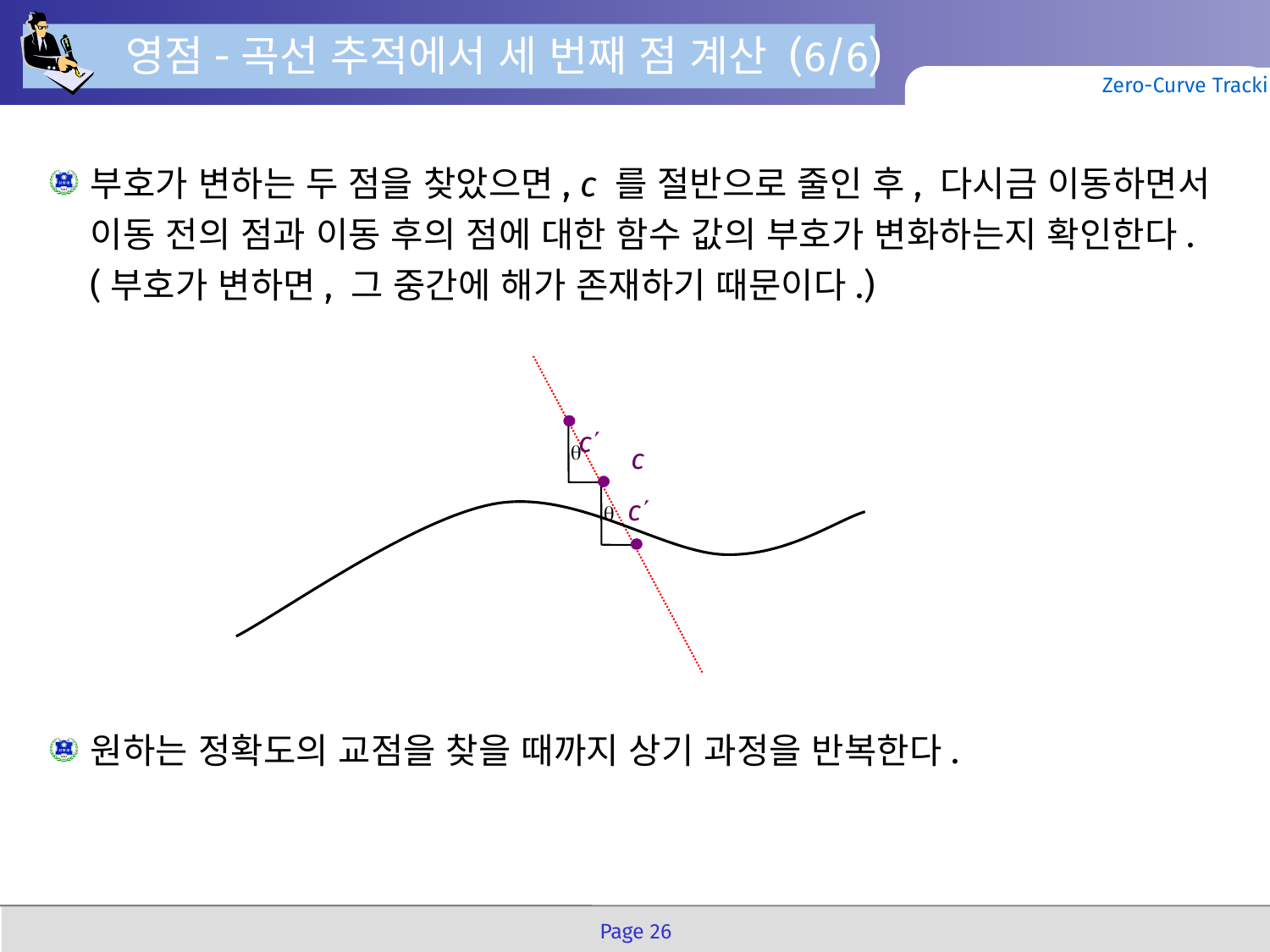

영점-곡선 추적에서 세 번째 점 계산 (6/6)
Zero-Curve Tracking
부호가 변하는 두 점을 찾았으면, c 를 절반으로 줄인 후, 다시금 이동하면서 이동 전의 점과 이동 후의 점에 대한 함수 값의 부호가 변화하는지 확인한다. (부호가 변하면, 그 중간에 해가 존재하기 때문이다.)

c′

θ
c

c′

θ

원하는 정확도의 교점을 찾을 때까지 상기 과정을 반복한다.
Page 26